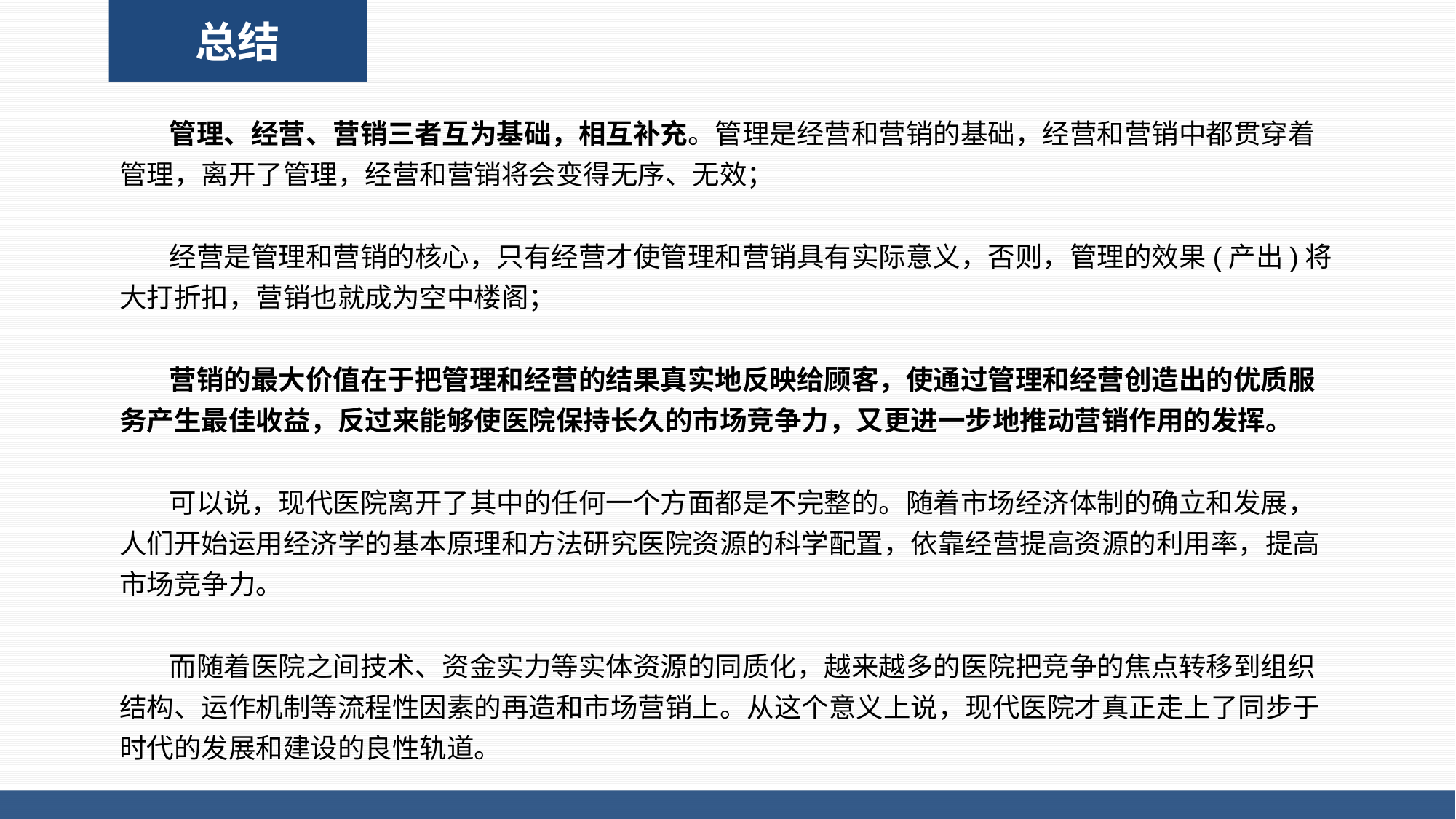

总结
       管理、经营、营销三者互为基础，相互补充。管理是经营和营销的基础，经营和营销中都贯穿着管理，离开了管理，经营和营销将会变得无序、无效；

       经营是管理和营销的核心，只有经营才使管理和营销具有实际意义，否则，管理的效果(产出)将大打折扣，营销也就成为空中楼阁；

       营销的最大价值在于把管理和经营的结果真实地反映给顾客，使通过管理和经营创造出的优质服务产生最佳收益，反过来能够使医院保持长久的市场竞争力，又更进一步地推动营销作用的发挥。

       可以说，现代医院离开了其中的任何一个方面都是不完整的。随着市场经济体制的确立和发展，人们开始运用经济学的基本原理和方法研究医院资源的科学配置，依靠经营提高资源的利用率，提高市场竞争力。

       而随着医院之间技术、资金实力等实体资源的同质化，越来越多的医院把竞争的焦点转移到组织结构、运作机制等流程性因素的再造和市场营销上。从这个意义上说，现代医院才真正走上了同步于时代的发展和建设的良性轨道。